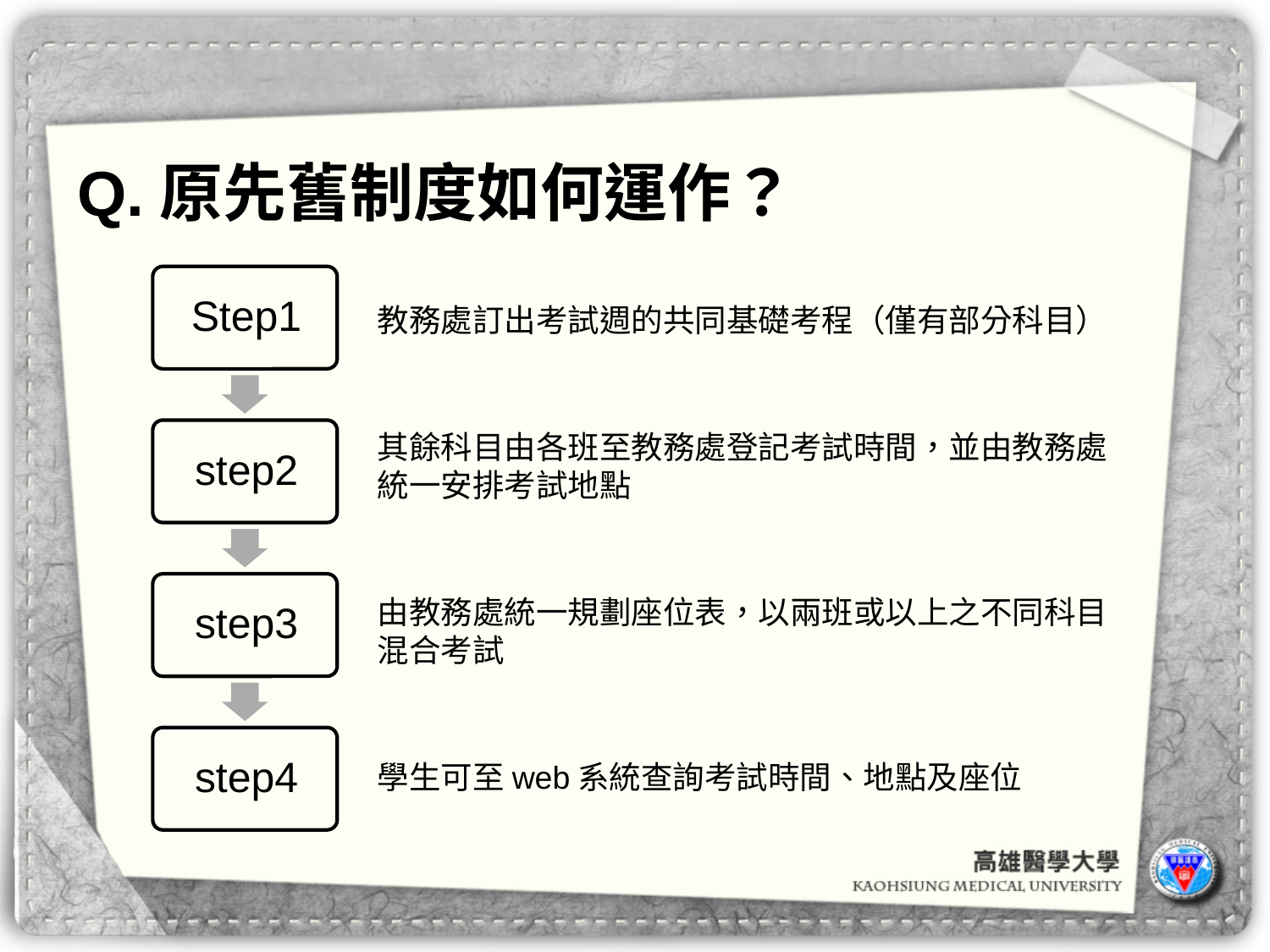

# Q.原先舊制度如何運作？
Step1

step2

step3

step4
教務處訂出考試週的共同基礎考程（僅有部分科目）
其餘科目由各班至教務處登記考試時間，並由教務處統一安排考試地點
由教務處統一規劃座位表，以兩班或以上之不同科目混合考試
學生可至web系統查詢考試時間、地點及座位